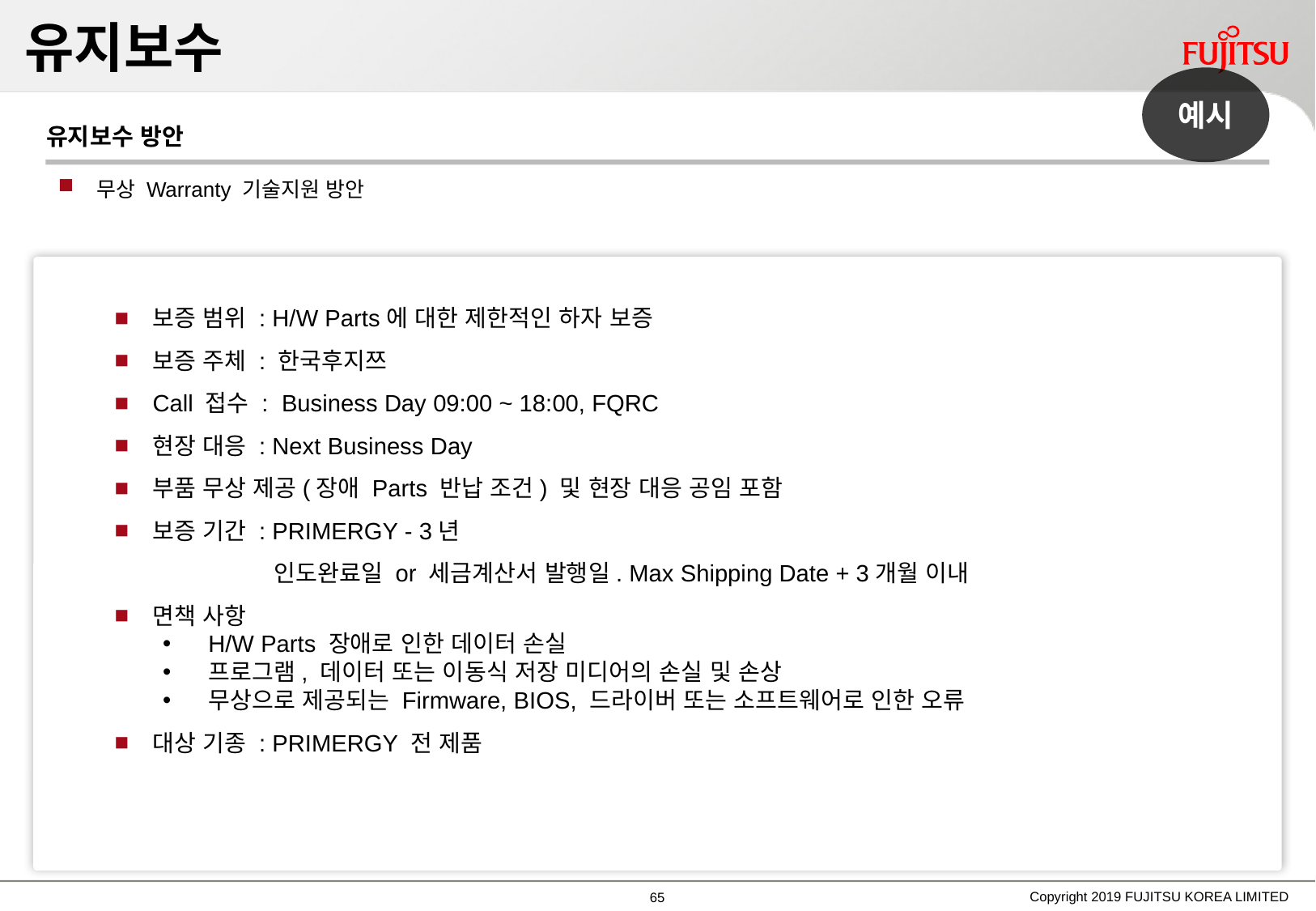

# 유지보수
예시
유지보수 방안
무상 Warranty 기술지원 방안
보증 범위 : H/W Parts에 대한 제한적인 하자 보증
보증 주체 : 한국후지쯔
Call 접수 :  Business Day 09:00 ~ 18:00, FQRC
현장 대응 : Next Business Day
부품 무상 제공(장애 Parts 반납 조건) 및 현장 대응 공임 포함
보증 기간 : PRIMERGY - 3년
                       인도완료일 or 세금계산서 발행일. Max Shipping Date + 3개월 이내
면책 사항
H/W Parts 장애로 인한 데이터 손실
프로그램, 데이터 또는 이동식 저장 미디어의 손실 및 손상
무상으로 제공되는 Firmware, BIOS, 드라이버 또는 소프트웨어로 인한 오류
대상 기종 : PRIMERGY 전 제품
65